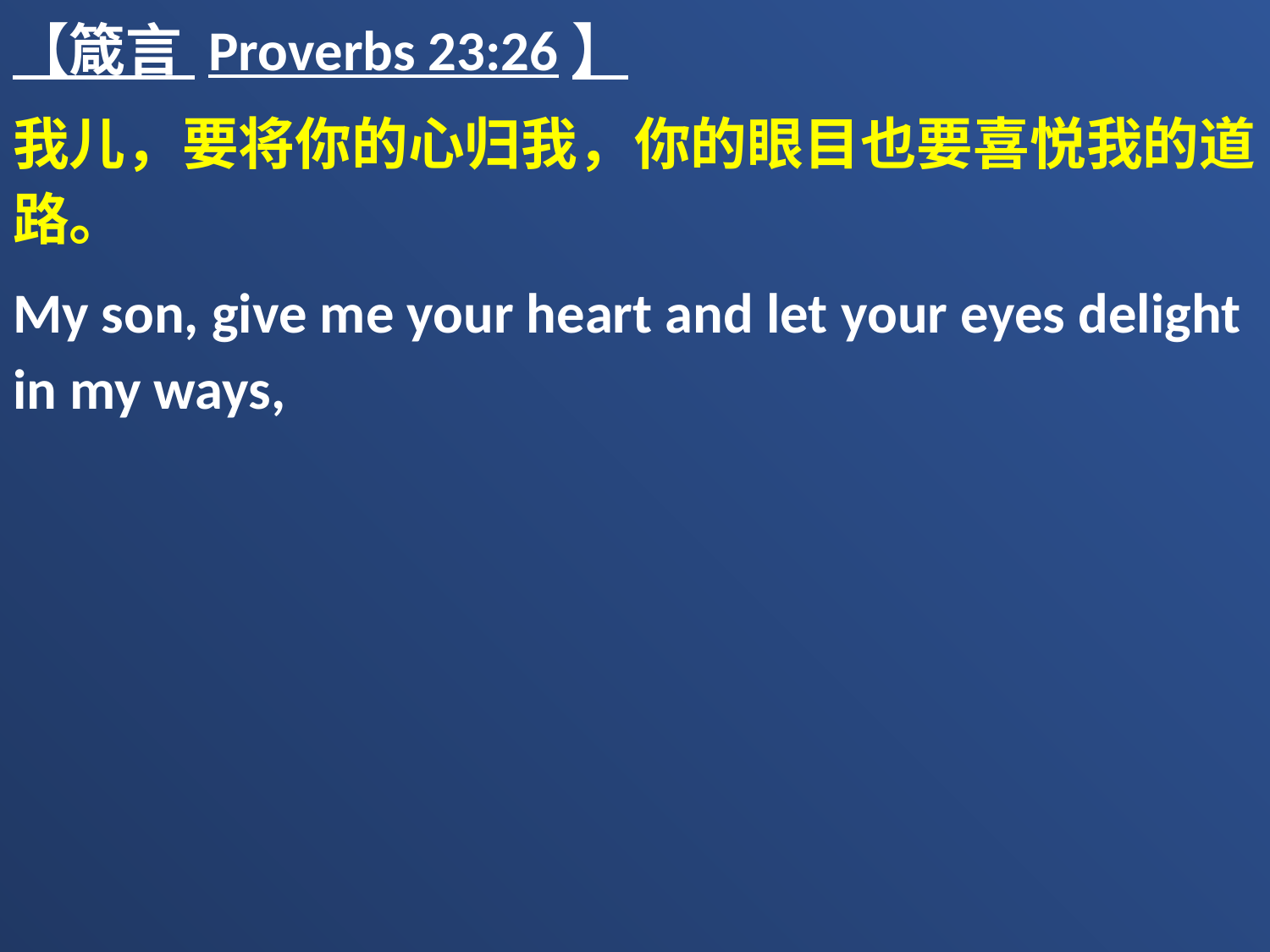

【箴言 Proverbs 23:26】
我儿，要将你的心归我，你的眼目也要喜悦我的道路。
My son, give me your heart and let your eyes delight in my ways,